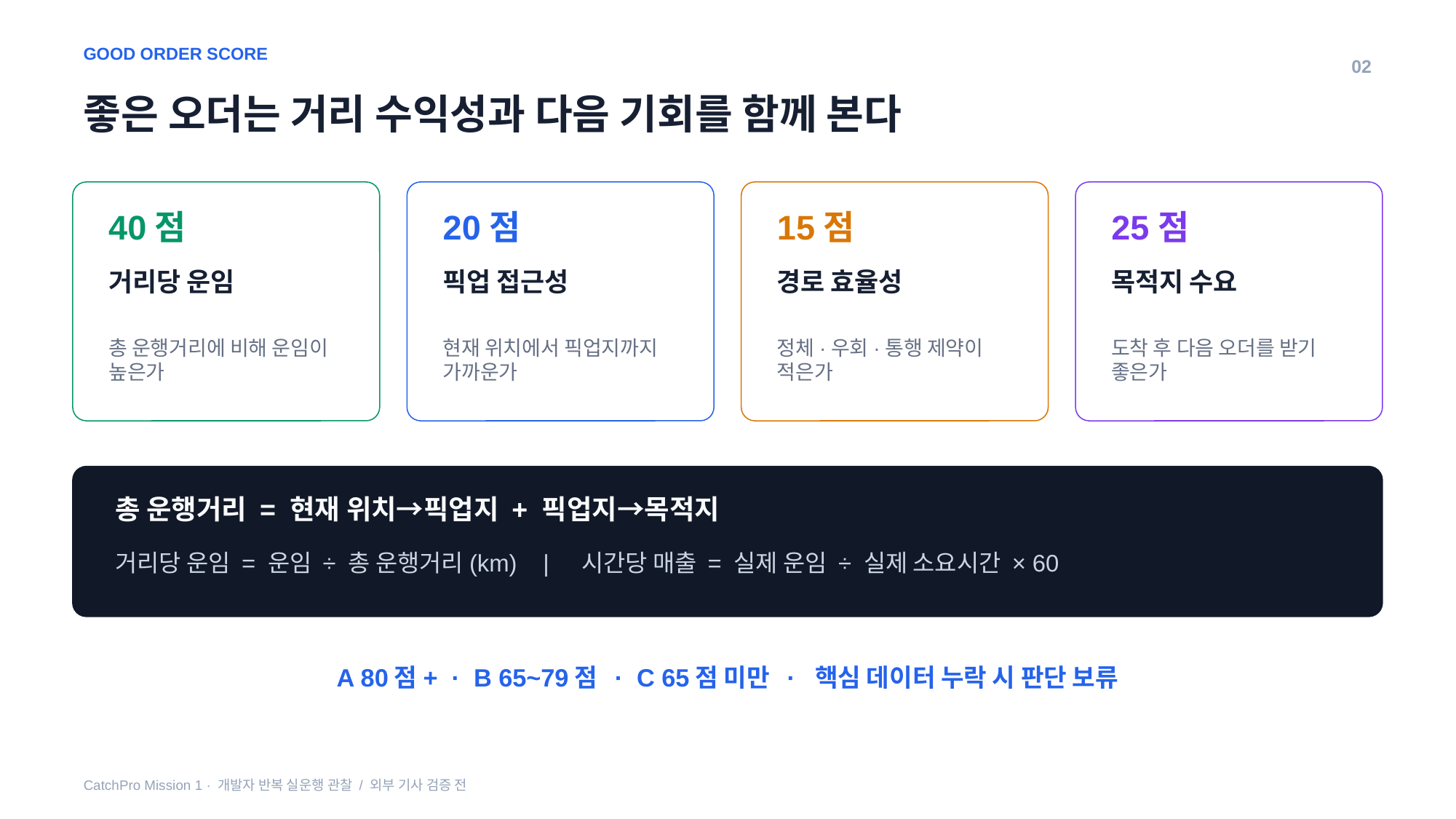

GOOD ORDER SCORE
02
좋은 오더는 거리 수익성과 다음 기회를 함께 본다

40점
20점
15점
25점
거리당 운임
픽업 접근성
경로 효율성
목적지 수요
총 운행거리에 비해 운임이 높은가
현재 위치에서 픽업지까지 가까운가
정체·우회·통행 제약이 적은가
도착 후 다음 오더를 받기 좋은가

총 운행거리 = 현재 위치→픽업지 + 픽업지→목적지
거리당 운임 = 운임 ÷ 총 운행거리(km)    |    시간당 매출 = 실제 운임 ÷ 실제 소요시간 × 60
A 80점+  ·  B 65~79점  ·  C 65점 미만  ·  핵심 데이터 누락 시 판단 보류
CatchPro Mission 1 · 개발자 반복 실운행 관찰 / 외부 기사 검증 전